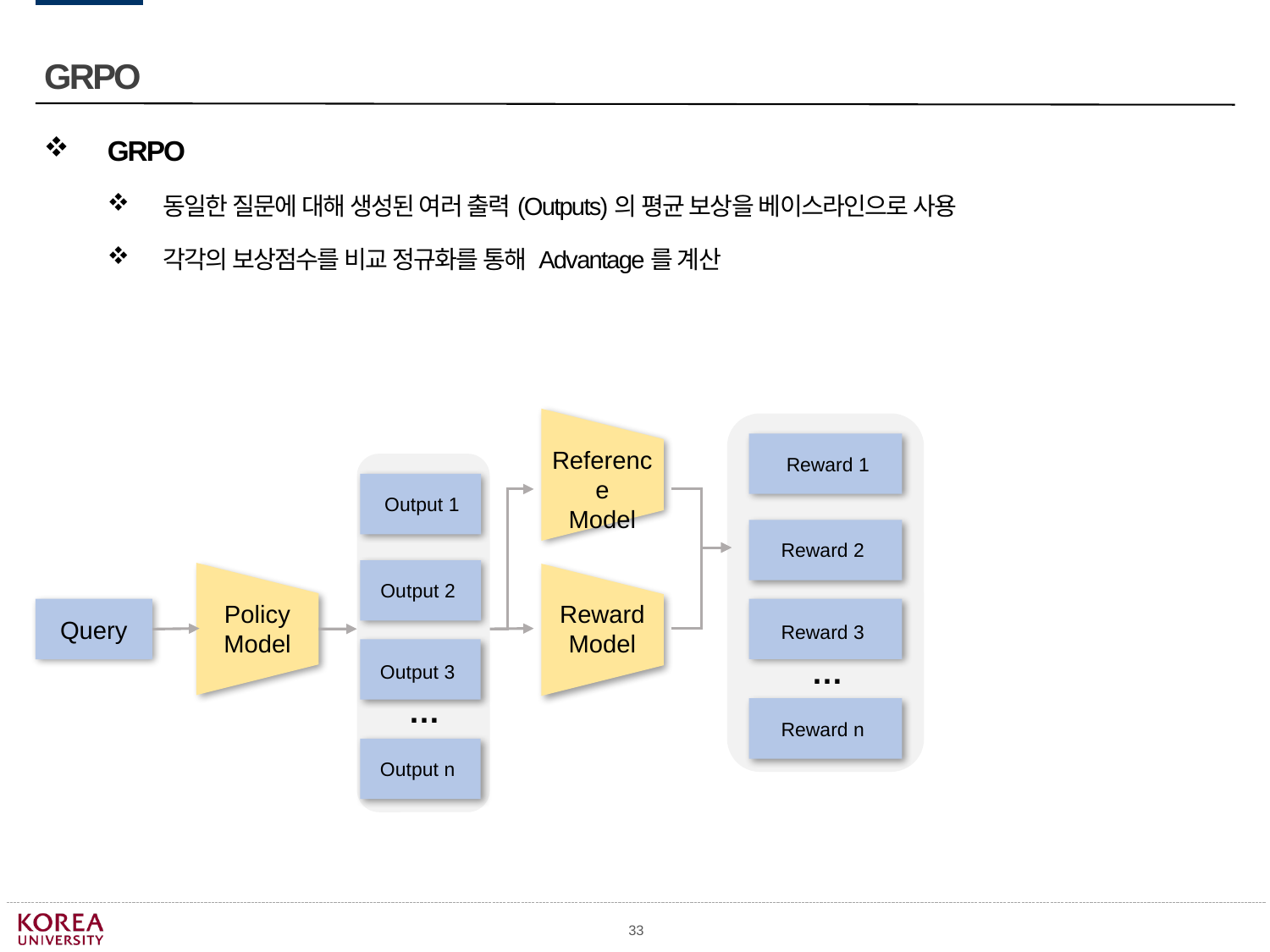

GRPO
 GRPO
동일한 질문에 대해 생성된 여러 출력(Outputs)의 평균 보상을 베이스라인으로 사용
각각의 보상점수를 비교 정규화를 통해 Advantage를 계산

Reference
Model

Reward 1

Output 1

Reward 2

Output 2

Policy Model

Reward
Model

Reward 3
Query

Output 3
…
…

Reward n

Output n